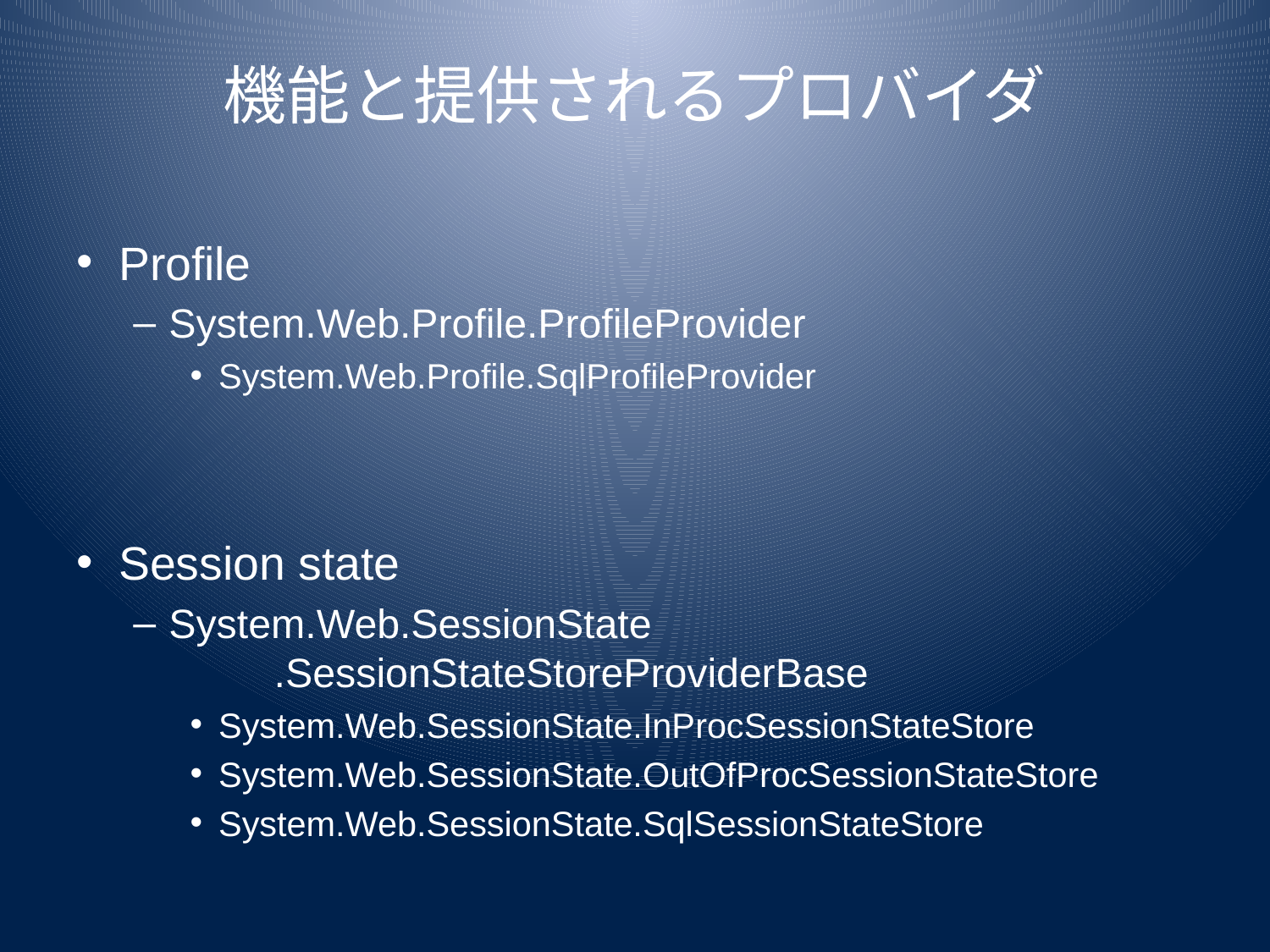

# 機能と提供されるプロバイダ

Profile
System.Web.Profile.ProfileProvider
System.Web.Profile.SqlProfileProvider

Session state
System.Web.SessionState
		.SessionStateStoreProviderBase
System.Web.SessionState.InProcSessionStateStore
System.Web.SessionState.OutOfProcSessionStateStore
System.Web.SessionState.SqlSessionStateStore